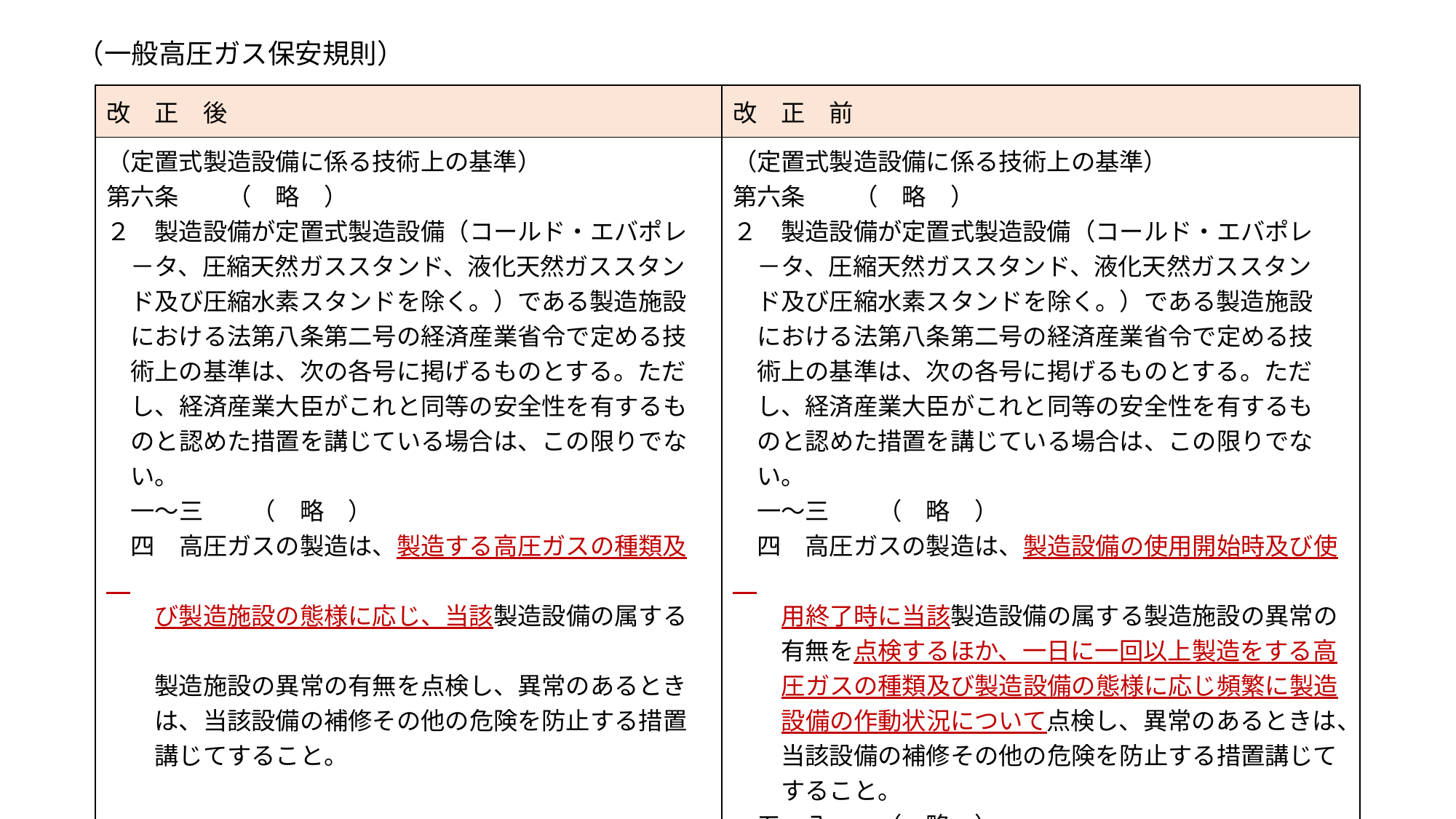

（一般高圧ガス保安規則）
| 改　正　後 | 改　正　前 |
| --- | --- |
| （定置式製造設備に係る技術上の基準） 第六条　　（　略　） ２　製造設備が定置式製造設備（コールド・エバポレ 　－タ、圧縮天然ガススタンド、液化天然ガススタン 　ド及び圧縮水素スタンドを除く。）である製造施設 　における法第八条第二号の経済産業省令で定める技 　術上の基準は、次の各号に掲げるものとする。ただ 　し、経済産業大臣がこれと同等の安全性を有するも 　のと認めた措置を講じている場合は、この限りでな 　い。 　一～三　　（　略　） 　四　高圧ガスの製造は、製造する高圧ガスの種類及　 　　び製造施設の態様に応じ、当該製造設備の属する　 　　製造施設の異常の有無を点検し、異常のあるとき 　　は、当該設備の補修その他の危険を防止する措置 　　講じてすること。　 　五～八　　（　略　） | （定置式製造設備に係る技術上の基準） 第六条　　（　略　） ２　製造設備が定置式製造設備（コールド・エバポレ 　－タ、圧縮天然ガススタンド、液化天然ガススタン 　ド及び圧縮水素スタンドを除く。）である製造施設 　における法第八条第二号の経済産業省令で定める技 　術上の基準は、次の各号に掲げるものとする。ただ 　し、経済産業大臣がこれと同等の安全性を有するも 　のと認めた措置を講じている場合は、この限りでな 　い。 　一～三　　（　略　） 　四　高圧ガスの製造は、製造設備の使用開始時及び使　 　　用終了時に当該製造設備の属する製造施設の異常の 　　有無を点検するほか、一日に一回以上製造をする高 　　圧ガスの種類及び製造設備の態様に応じ頻繁に製造 　　設備の作動状況について点検し、異常のあるときは、 　　当該設備の補修その他の危険を防止する措置講じて 　　すること。 　五～八　　（　略　） |